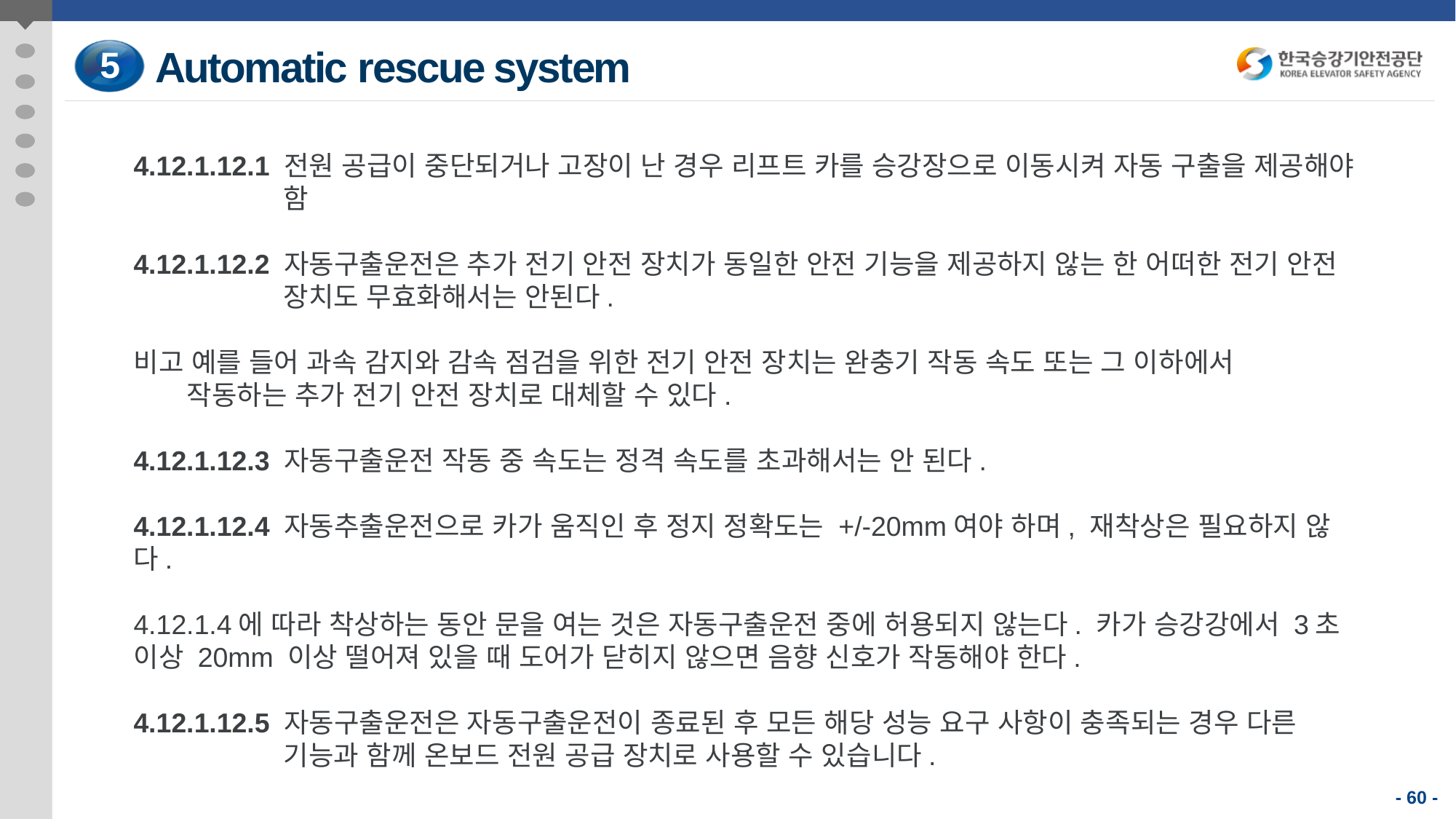

Automatic rescue system
5
4.12.1.12.1 전원 공급이 중단되거나 고장이 난 경우 리프트 카를 승강장으로 이동시켜 자동 구출을 제공해야 함

4.12.1.12.2 자동구출운전은 추가 전기 안전 장치가 동일한 안전 기능을 제공하지 않는 한 어떠한 전기 안전 장치도 무효화해서는 안된다.

비고 예를 들어 과속 감지와 감속 점검을 위한 전기 안전 장치는 완충기 작동 속도 또는 그 이하에서
       작동하는 추가 전기 안전 장치로 대체할 수 있다.

4.12.1.12.3 자동구출운전 작동 중 속도는 정격 속도를 초과해서는 안 된다.

4.12.1.12.4 자동추출운전으로 카가 움직인 후 정지 정확도는 +/-20mm여야 하며, 재착상은 필요하지 않다.

4.12.1.4에 따라 착상하는 동안 문을 여는 것은 자동구출운전 중에 허용되지 않는다. 카가 승강강에서 3초 이상 20mm 이상 떨어져 있을 때 도어가 닫히지 않으면 음향 신호가 작동해야 한다.

4.12.1.12.5 자동구출운전은 자동구출운전이 종료된 후 모든 해당 성능 요구 사항이 충족되는 경우 다른 기능과 함께 온보드 전원 공급 장치로 사용할 수 있습니다.